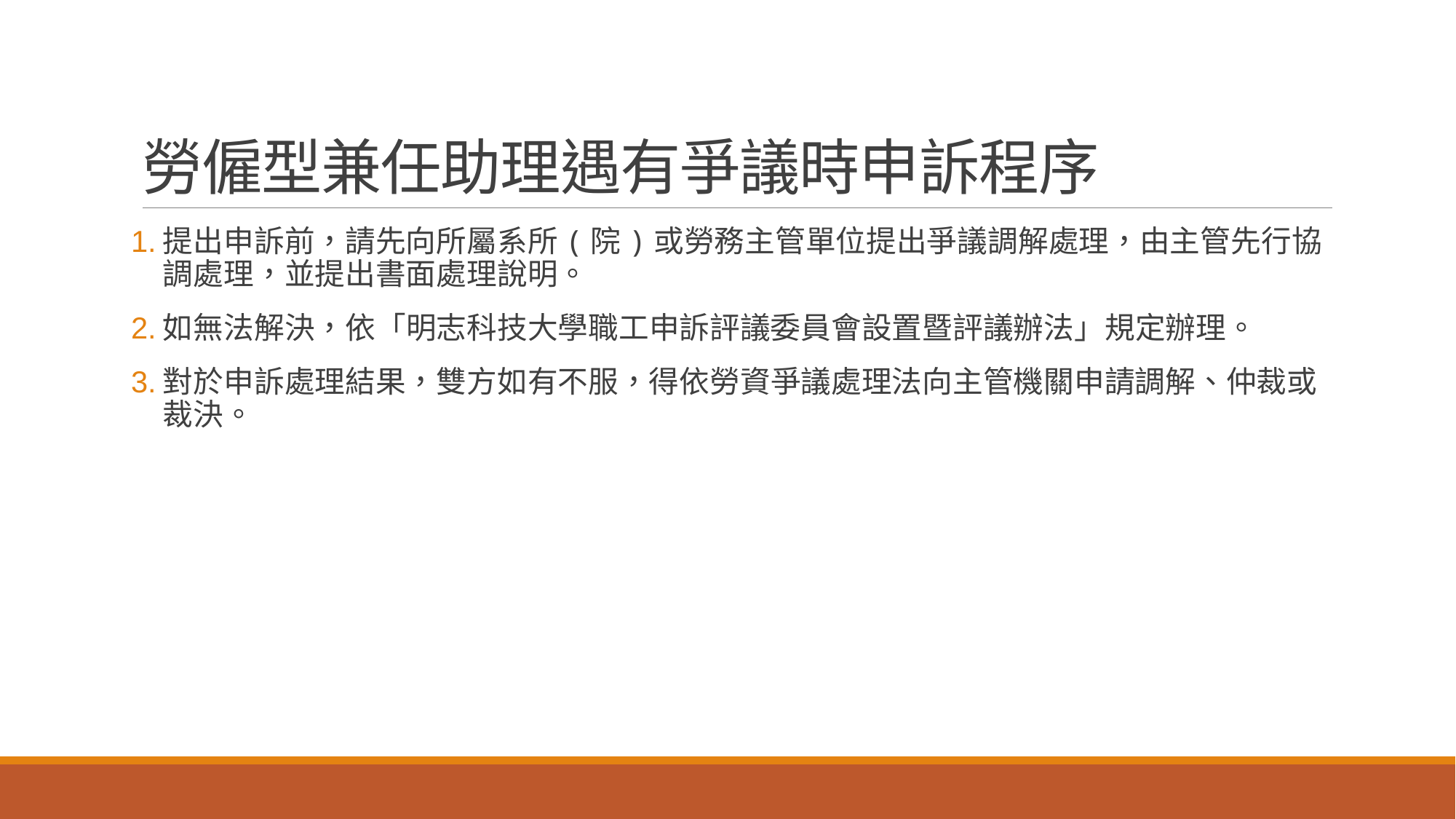

# 勞僱型兼任助理遇有爭議時申訴程序
提出申訴前，請先向所屬系所(院)或勞務主管單位提出爭議調解處理，由主管先行協調處理，並提出書面處理說明。
如無法解決，依「明志科技大學職工申訴評議委員會設置暨評議辦法」規定辦理。
對於申訴處理結果，雙方如有不服，得依勞資爭議處理法向主管機關申請調解、仲裁或裁決。